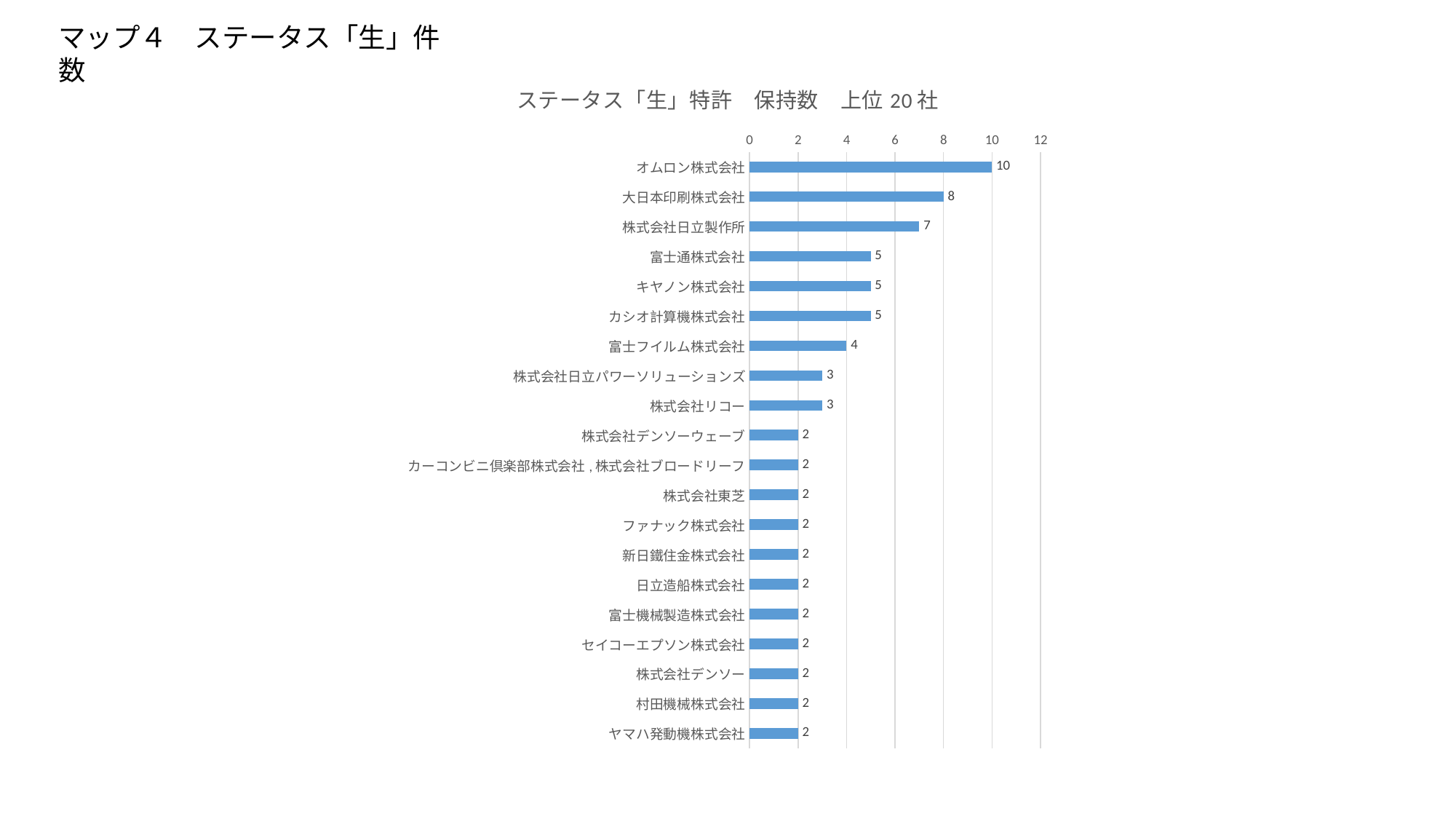

マップ４　ステータス「生」件数

### Chart: ステータス「生」特許　保持数　上位20社

| Category | 総計 |
|---|---|
| オムロン株式会社 | 10.0 |
| 大日本印刷株式会社 | 8.0 |
| 株式会社日立製作所 | 7.0 |
| 富士通株式会社 | 5.0 |
| キヤノン株式会社 | 5.0 |
| カシオ計算機株式会社 | 5.0 |
| 富士フイルム株式会社 | 4.0 |
| 株式会社日立パワーソリューションズ | 3.0 |
| 株式会社リコー | 3.0 |
| 株式会社デンソーウェーブ | 2.0 |
| カーコンビニ倶楽部株式会社,株式会社ブロードリーフ | 2.0 |
| 株式会社東芝 | 2.0 |
| ファナック株式会社 | 2.0 |
| 新日鐵住金株式会社 | 2.0 |
| 日立造船株式会社 | 2.0 |
| 富士機械製造株式会社 | 2.0 |
| セイコーエプソン株式会社 | 2.0 |
| 株式会社デンソー | 2.0 |
| 村田機械株式会社 | 2.0 |
| ヤマハ発動機株式会社 | 2.0 |